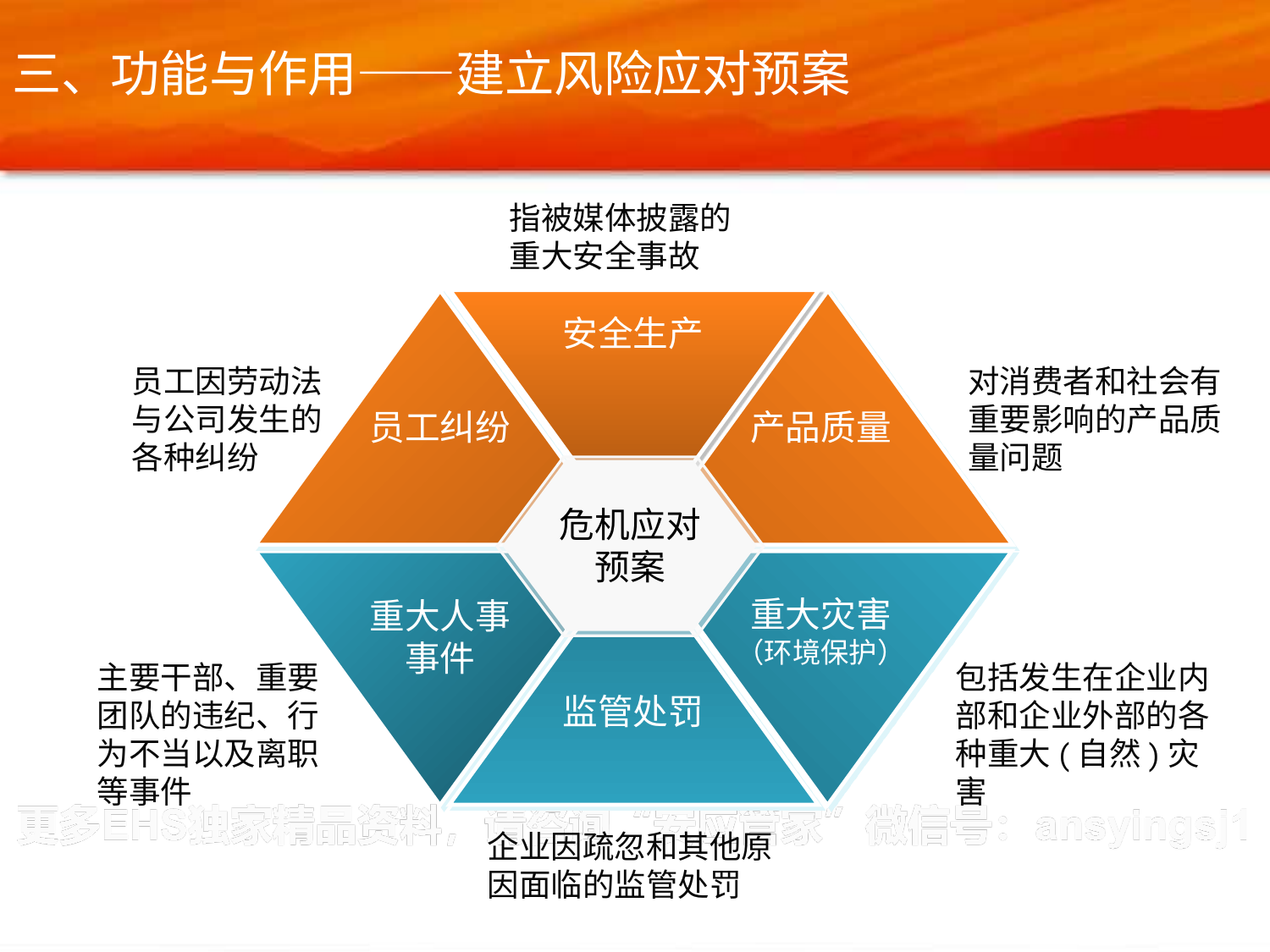

三、功能与作用——建立风险应对预案
指被媒体披露的重大安全事故

安全生产
员工因劳动法与公司发生的各种纠纷
对消费者和社会有重要影响的产品质量问题
员工纠纷
产品质量

危机应对预案

重大灾害
（环境保护）
重大人事事件
主要干部、重要团队的违纪、行为不当以及离职等事件
包括发生在企业内部和企业外部的各种重大(自然)灾害
监管处罚
企业因疏忽和其他原因面临的监管处罚